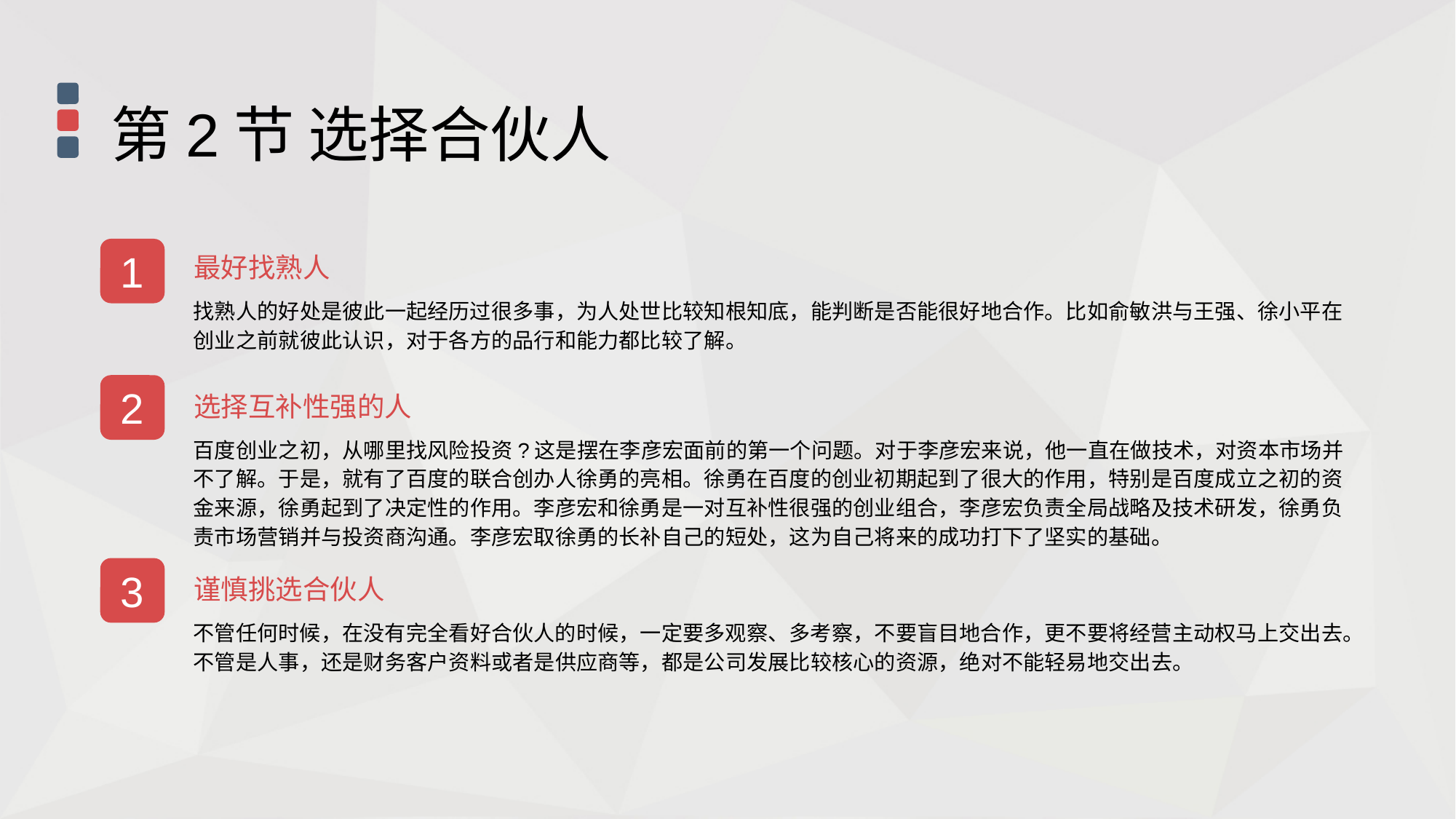

第2节 选择合伙人
1
最好找熟人
找熟人的好处是彼此一起经历过很多事，为人处世比较知根知底，能判断是否能很好地合作。比如俞敏洪与王强、徐小平在创业之前就彼此认识，对于各方的品行和能力都比较了解。
2
选择互补性强的人
百度创业之初，从哪里找风险投资?这是摆在李彦宏面前的第一个问题。对于李彦宏来说，他一直在做技术，对资本市场并不了解。于是，就有了百度的联合创办人徐勇的亮相。徐勇在百度的创业初期起到了很大的作用，特别是百度成立之初的资金来源，徐勇起到了决定性的作用。李彦宏和徐勇是一对互补性很强的创业组合，李彦宏负责全局战略及技术研发，徐勇负责市场营销并与投资商沟通。李彦宏取徐勇的长补自己的短处，这为自己将来的成功打下了坚实的基础。
3
谨慎挑选合伙人
不管任何时候，在没有完全看好合伙人的时候，一定要多观察、多考察，不要盲目地合作，更不要将经营主动权马上交出去。不管是人事，还是财务客户资料或者是供应商等，都是公司发展比较核心的资源，绝对不能轻易地交出去。